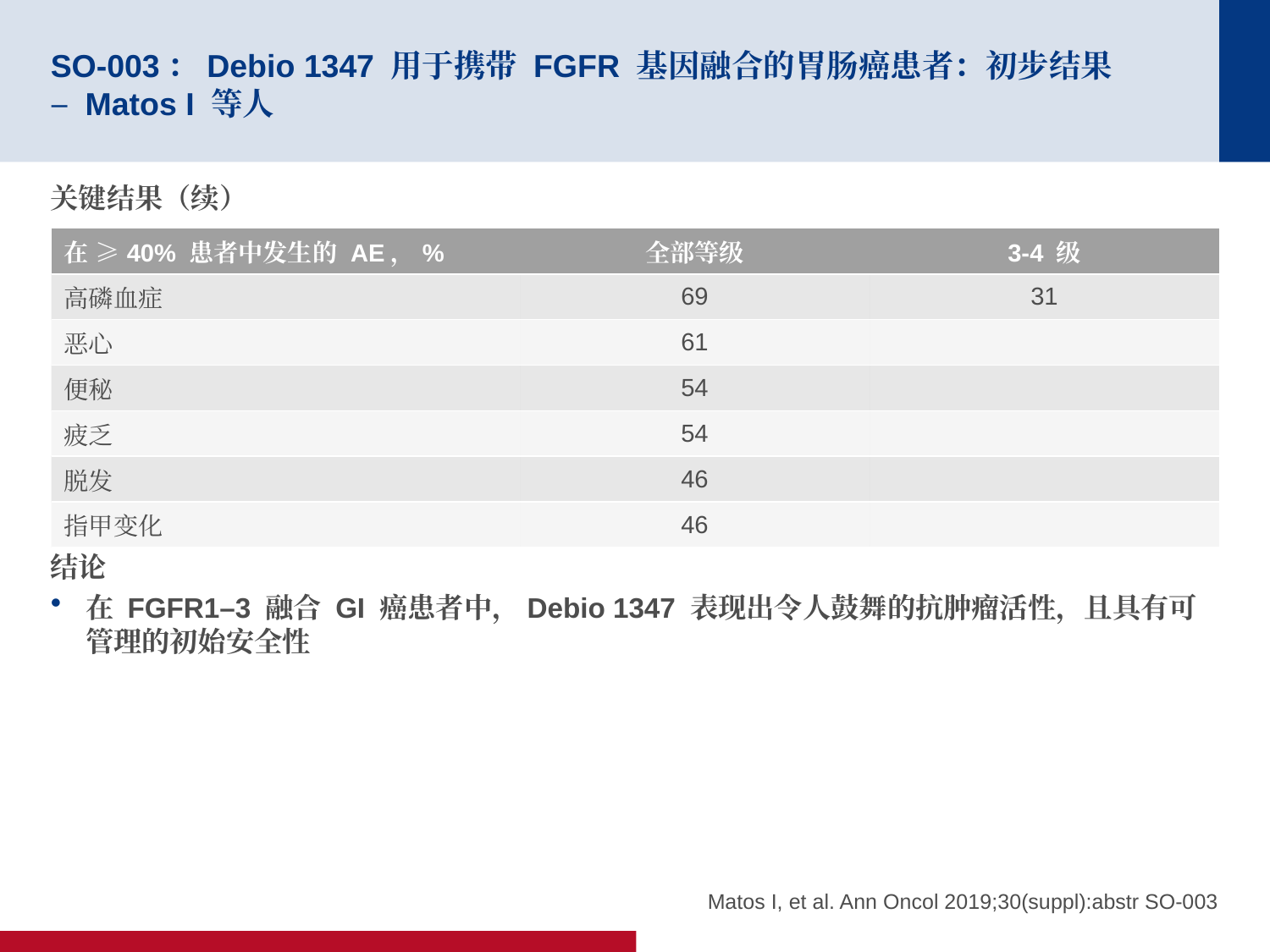

# SO-003：Debio 1347 用于携带 FGFR 基因融合的胃肠癌患者：初步结果 – Matos I 等人
关键结果（续）
结论
在 FGFR1–3 融合 GI 癌患者中，Debio 1347 表现出令人鼓舞的抗肿瘤活性，且具有可管理的初始安全性
| 在 ≥40% 患者中发生的 AE，% | 全部等级 | 3-4 级 |
| --- | --- | --- |
| 高磷血症 | 69 | 31 |
| 恶心 | 61 |  |
| 便秘 | 54 |  |
| 疲乏 | 54 |  |
| 脱发 | 46 |  |
| 指甲变化 | 46 |  |
Matos I, et al. Ann Oncol 2019;30(suppl):abstr SO-003